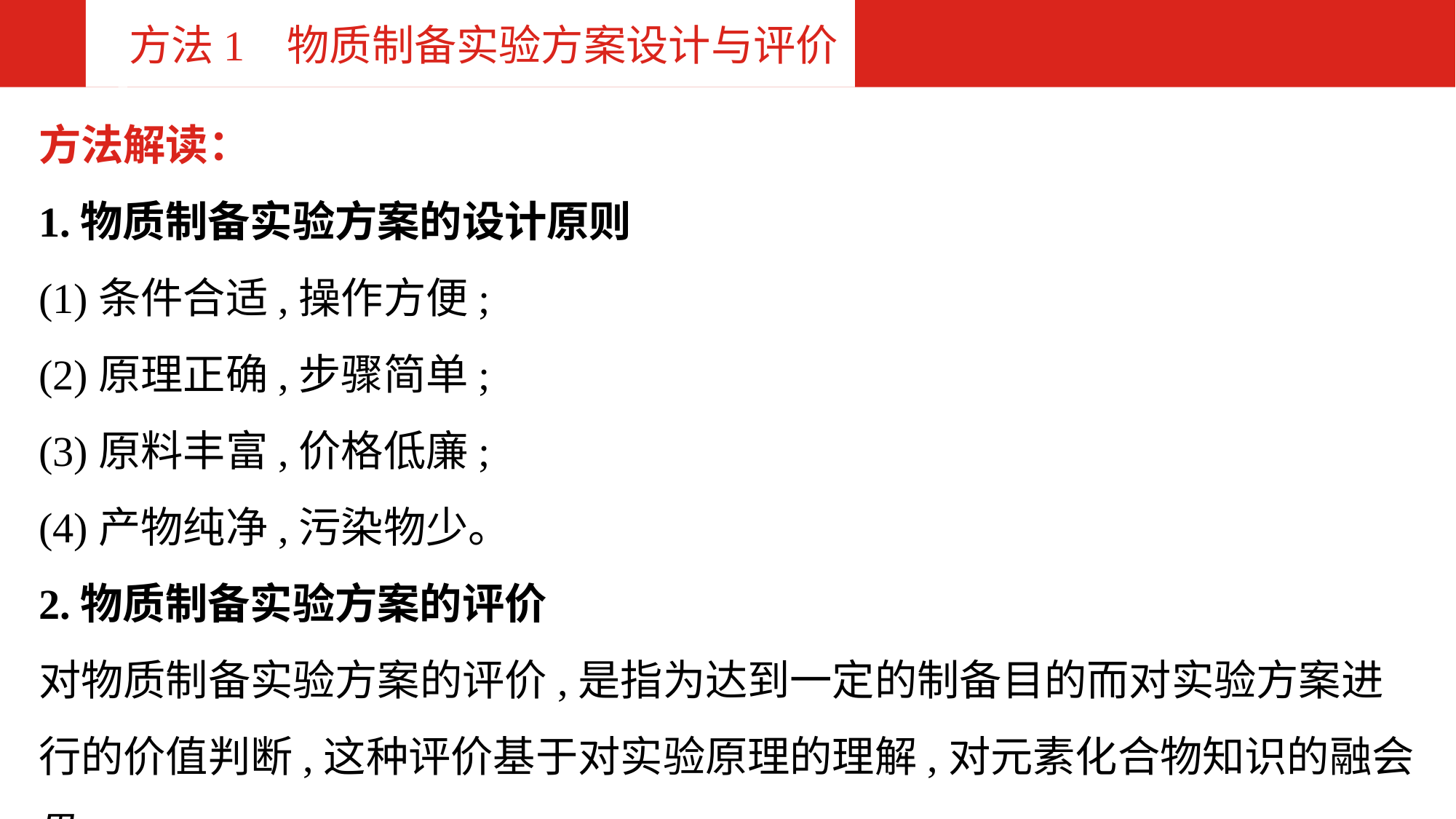

方法1   物质制备实验方案设计与评价

方法解读：
1.物质制备实验方案的设计原则
(1)条件合适,操作方便;
(2)原理正确,步骤简单;
(3)原料丰富,价格低廉;
(4)产物纯净,污染物少。
2.物质制备实验方案的评价
对物质制备实验方案的评价,是指为达到一定的制备目的而对实验方案进行的价值判断,这种评价基于对实验原理的理解,对元素化合物知识的融会贯